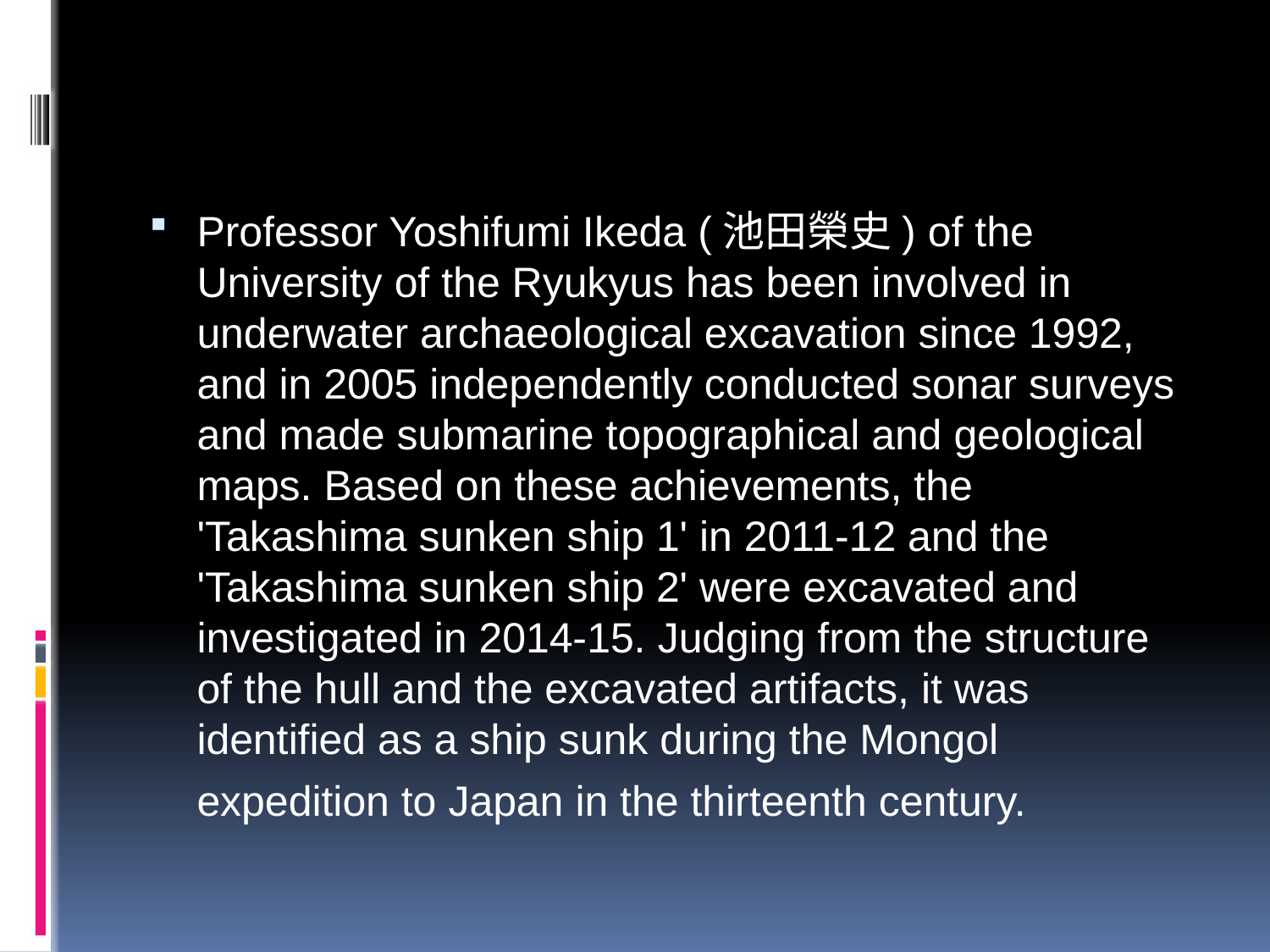

#
Professor Yoshifumi Ikeda (池田榮史) of the University of the Ryukyus has been involved in underwater archaeological excavation since 1992, and in 2005 independently conducted sonar surveys and made submarine topographical and geological maps. Based on these achievements, the 'Takashima sunken ship 1' in 2011-12 and the 'Takashima sunken ship 2' were excavated and investigated in 2014-15. Judging from the structure of the hull and the excavated artifacts, it was identified as a ship sunk during the Mongol expedition to Japan in the thirteenth century.